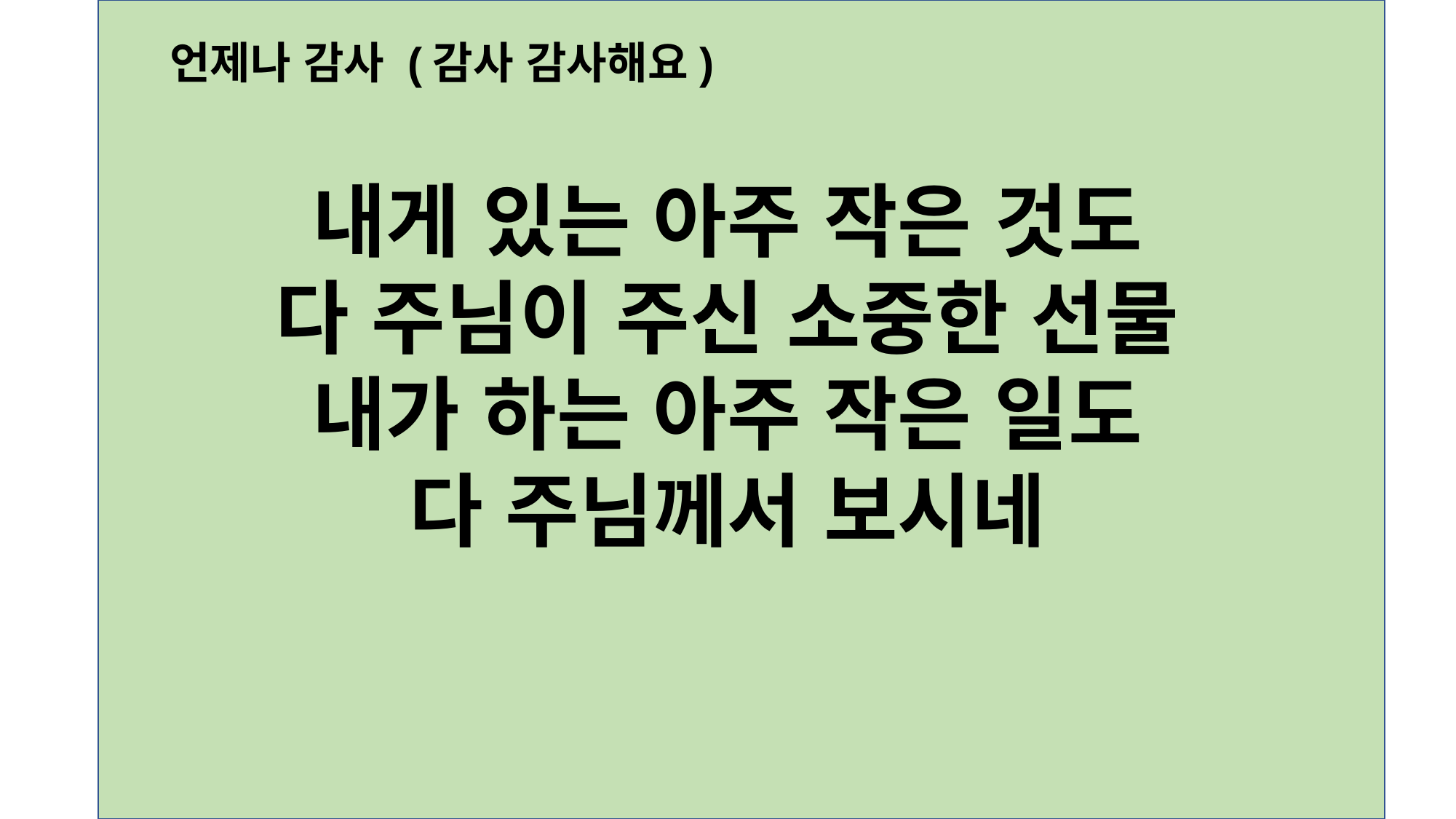

언제나 감사 (감사 감사해요)
내게 있는 아주 작은 것도
다 주님이 주신 소중한 선물
내가 하는 아주 작은 일도
다 주님께서 보시네